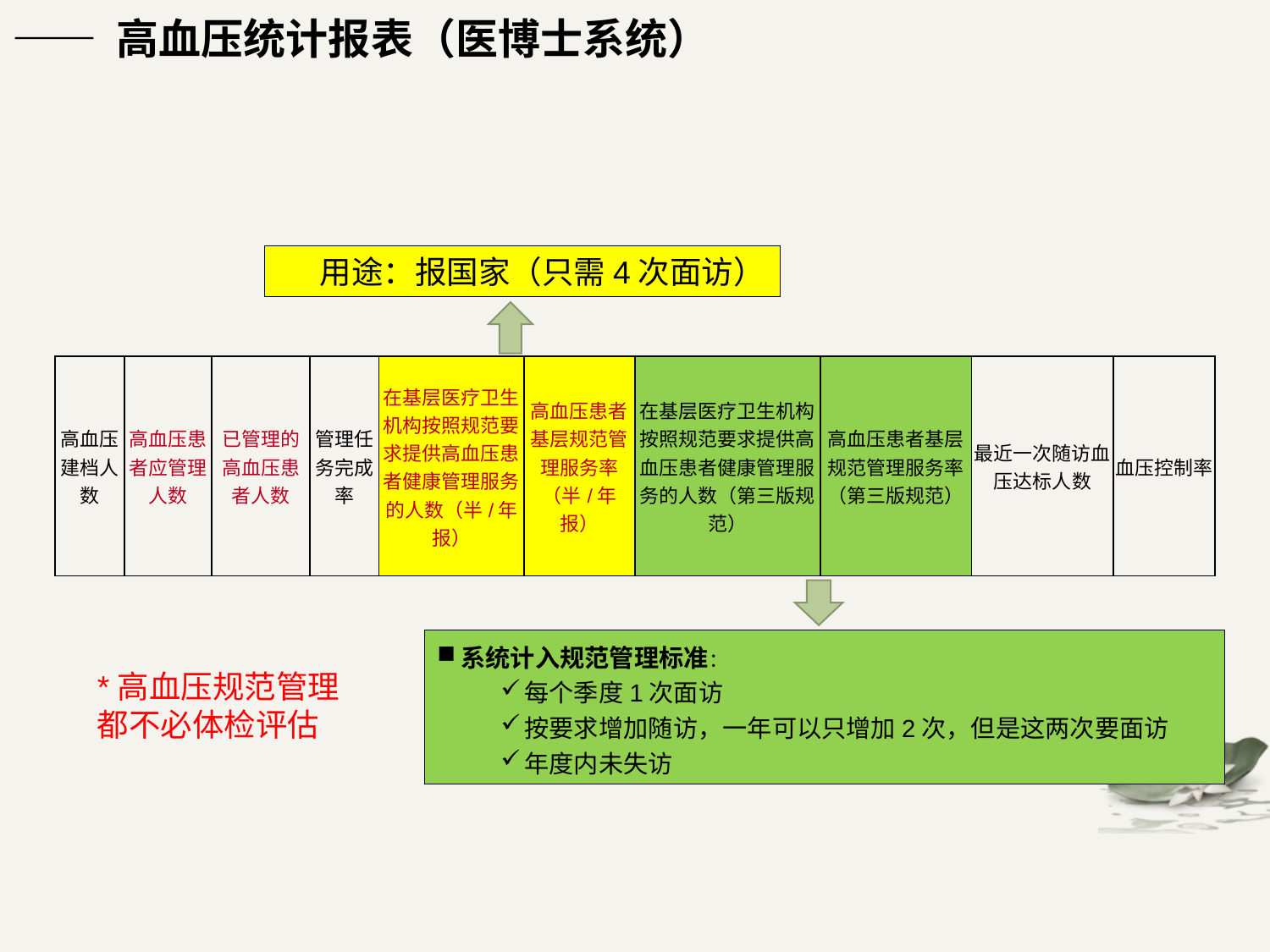

—— 高血压统计报表（医博士系统）
用途：报国家（只需4次面访）

| 高血压建档人数 | 高血压患者应管理人数 | 已管理的高血压患者人数 | 管理任务完成率 | 在基层医疗卫生机构按照规范要求提供高血压患者健康管理服务的人数（半/年报） | 高血压患者基层规范管理服务率（半/年报） | 在基层医疗卫生机构按照规范要求提供高血压患者健康管理服务的人数（第三版规范） | 高血压患者基层规范管理服务率（第三版规范） | 最近一次随访血压达标人数 | 血压控制率 |
| --- | --- | --- | --- | --- | --- | --- | --- | --- | --- |

系统计入规范管理标准：
每个季度1次面访
按要求增加随访，一年可以只增加2次，但是这两次要面访
年度内未失访
*高血压规范管理都不必体检评估